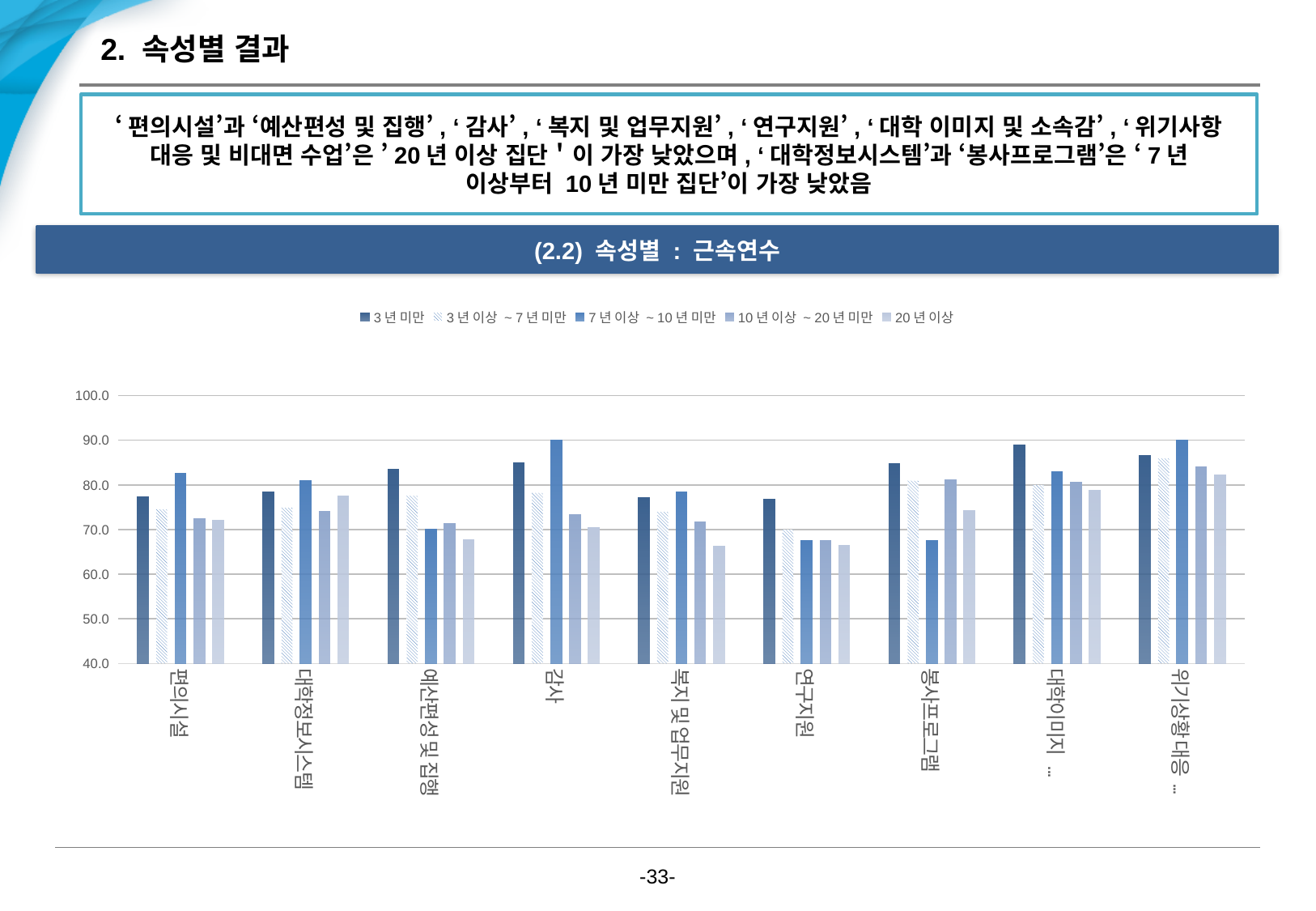

# 2. 속성별 결과

‘편의시설’과 ‘예산편성 및 집행’, ‘감사’, ‘복지 및 업무지원’, ‘연구지원’, ‘대학 이미지 및 소속감’, ‘위기사항 대응 및 비대면 수업’은 ’20년 이상 집단＇이 가장 낮았으며, ‘대학정보시스템’과 ‘봉사프로그램’은 ‘7년 이상부터 10년 미만 집단’이 가장 낮았음
(2.2) 속성별 : 근속연수

### Chart

| Category | 3년 미만 | 3년 이상 ~ 7년 미만 | 7년 이상 ~ 10년 미만 | 10년 이상 ~ 20년 미만 | 20년 이상 |
|---|---|---|---|---|---|
| 편의시설 | 77.36842105263158 | 74.54545454545455 | 82.5 | 72.5 | 72.14285714285714 |
| 대학정보시스템 | 78.3157894736842 | 74.9090909090909 | 81.0 | 74.0 | 77.42857142857143 |
| 예산편성 및 집행 | 83.50877192947368 | 77.57575757545455 | 70.0 | 71.24999999937499 | 67.61904761928572 |
| 감사 | 84.91228070157895 | 78.18181818181819 | 90.0 | 73.333333333125 | 70.47619047642857 |
| 복지 및 업무지원 | 77.19298245631579 | 73.9393939390909 | 78.3333333325 | 71.66666666625 | 66.19047619071428 |
| 연구지원 | 76.84210526315789 | 70.0 | 67.5 | 67.5 | 66.42857142857143 |
| 봉사프로그램 | 84.73684210526316 | 80.9090909090909 | 67.5 | 81.041666666875 | 74.28571428571429 |
| 대학이미지 및 소속감 | 88.84210526315789 | 80.0 | 83.0 | 80.5 | 78.85714285714286 |
| 위기상황 대응 및 비대면 수업 | 86.57894736842105 | 85.9090909090909 | 90.0 | 84.0625 | 82.14285714285714 |
-33-